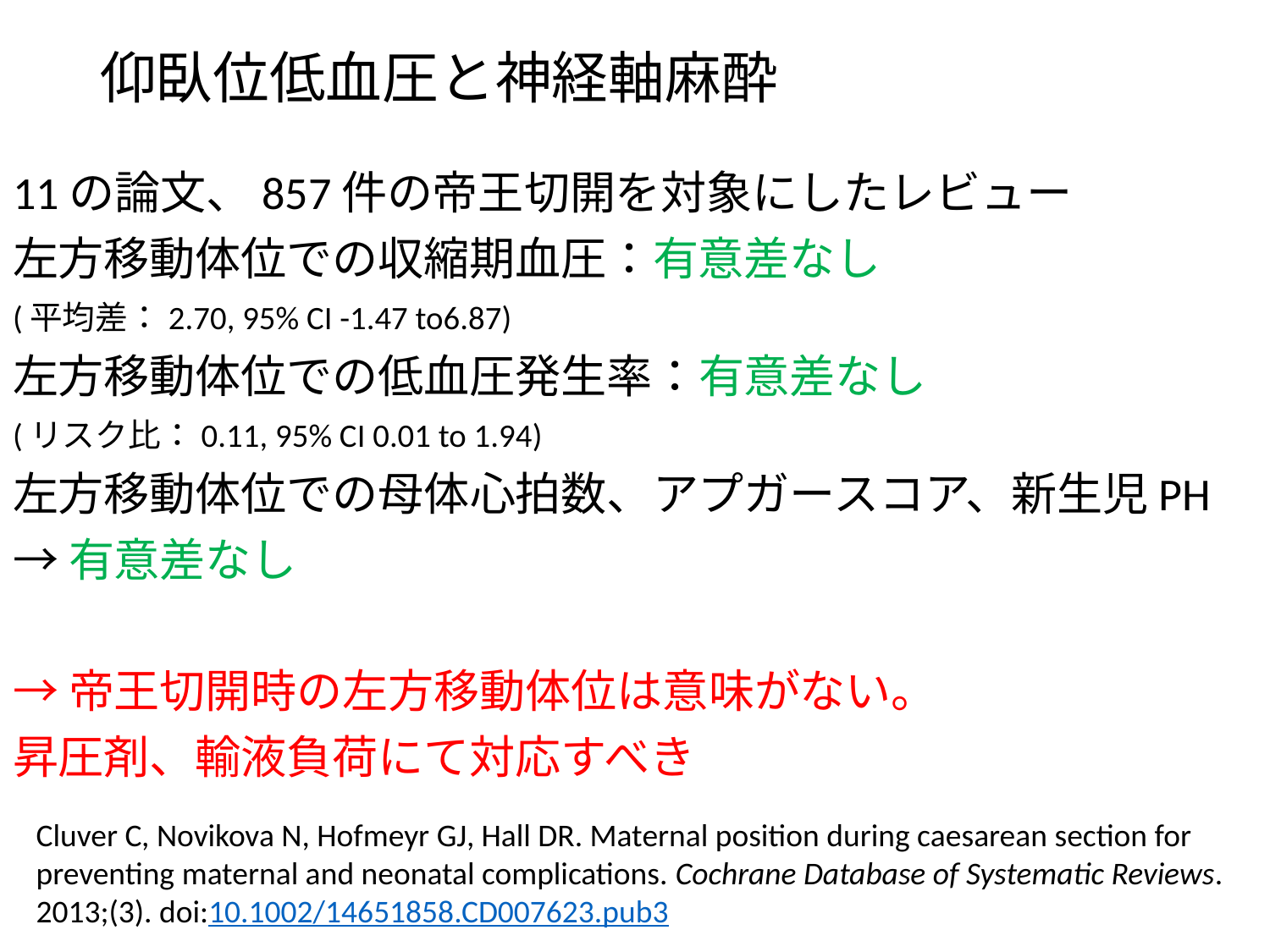

# 仰臥位低血圧と神経軸麻酔
11の論文、857件の帝王切開を対象にしたレビュー
左方移動体位での収縮期血圧：有意差なし
(平均差：2.70, 95% CI -1.47 to6.87)
左方移動体位での低血圧発生率：有意差なし
(リスク比：0.11, 95% CI 0.01 to 1.94)
左方移動体位での母体心拍数、アプガースコア、新生児PH
→有意差なし

→帝王切開時の左方移動体位は意味がない。
昇圧剤、輸液負荷にて対応すべき
Cluver C, Novikova N, Hofmeyr GJ, Hall DR. Maternal position during caesarean section for preventing maternal and neonatal complications. Cochrane Database of Systematic Reviews. 2013;(3). doi:10.1002/14651858.CD007623.pub3